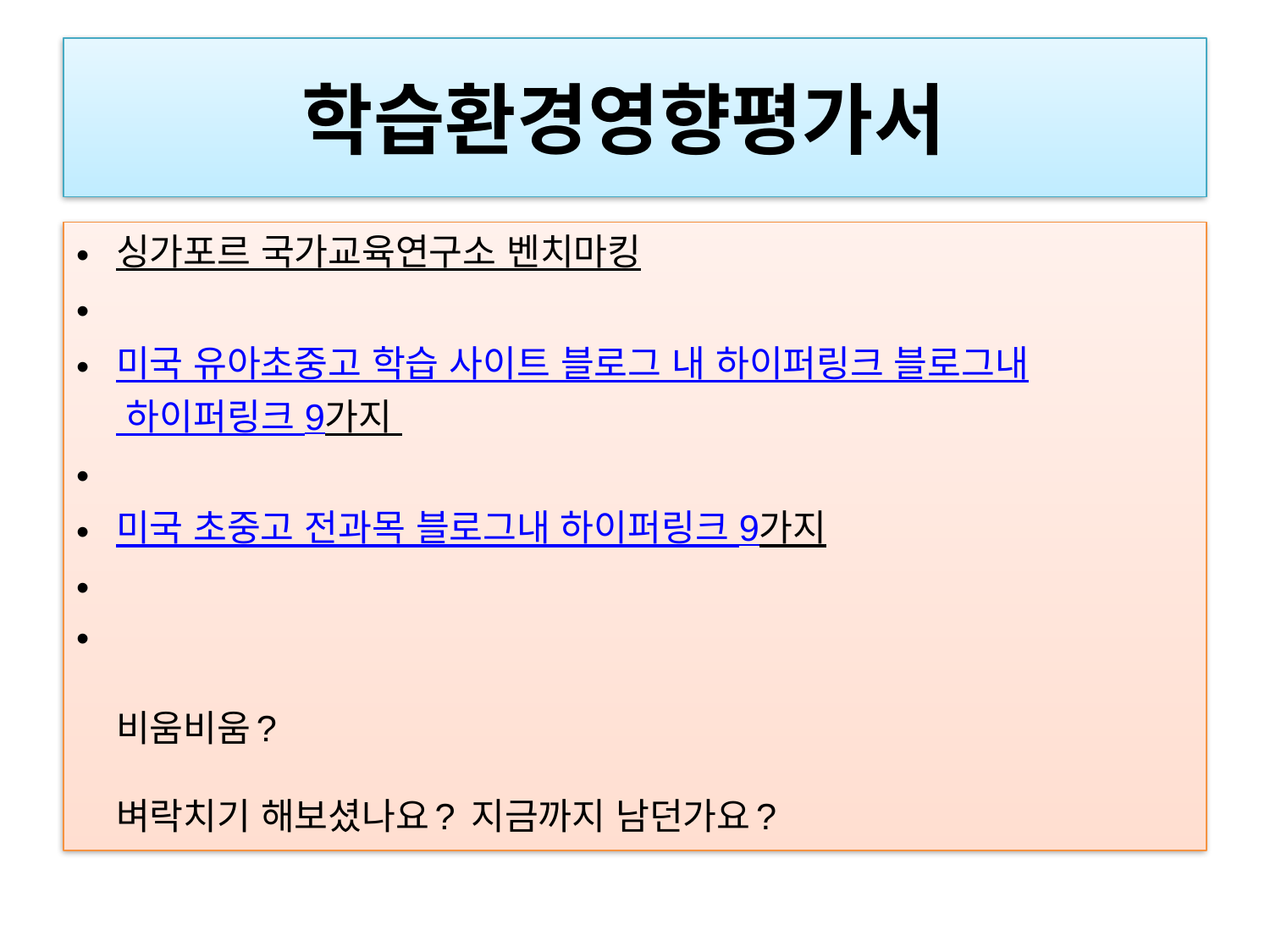

# 학습환경영향평가서
싱가포르 국가교육연구소 벤치마킹

미국 유아초중고 학습 사이트 블로그 내 하이퍼링크 블로그내 하이퍼링크 9가지

미국 초중고 전과목 블로그내 하이퍼링크 9가지

비움비움?
벼락치기 해보셨나요? 지금까지 남던가요?